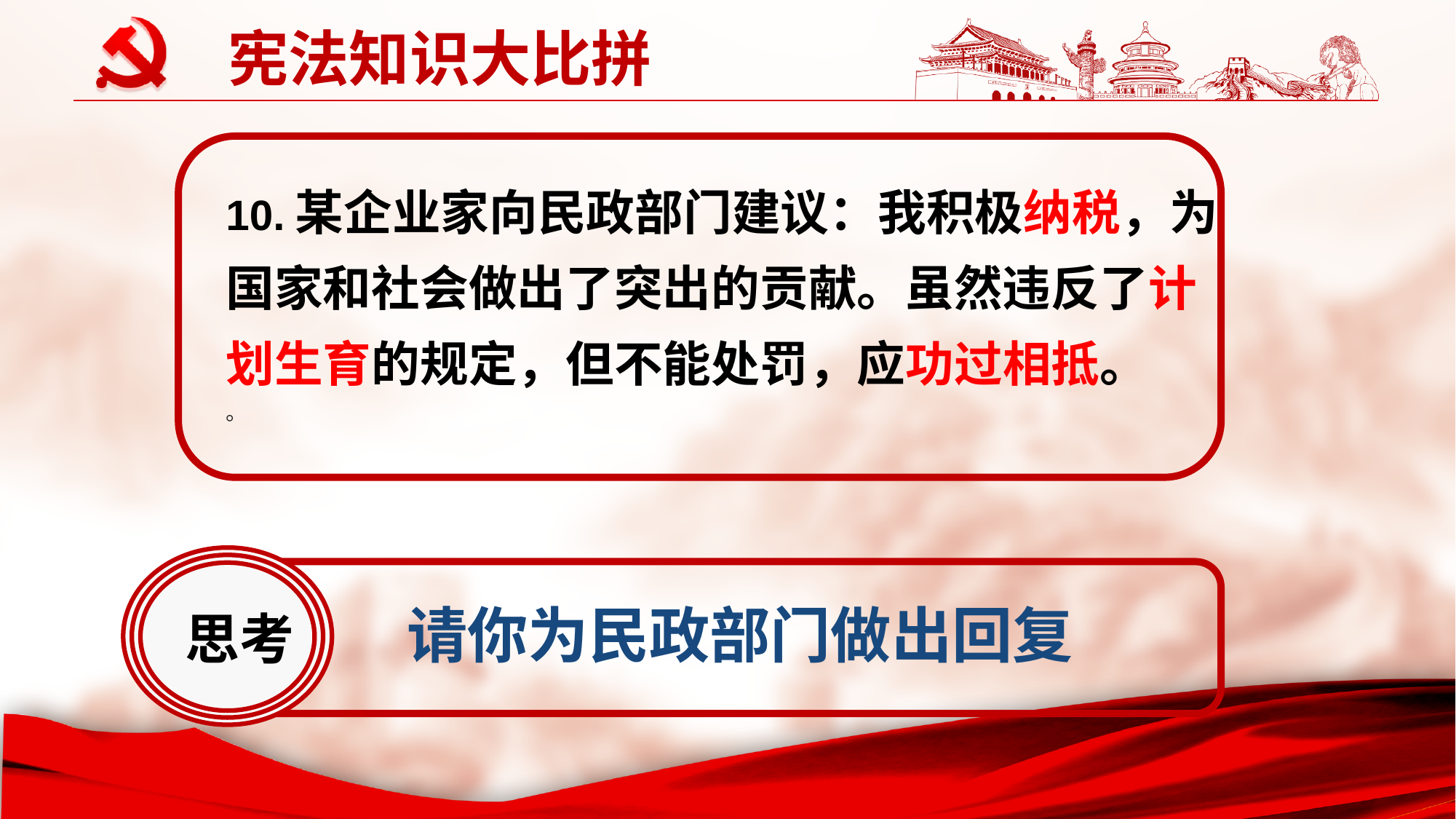

宪法知识大比拼

10.某企业家向民政部门建议：我积极纳税，为国家和社会做出了突出的贡献。虽然违反了计划生育的规定，但不能处罚，应功过相抵。
。

请你为民政部门做出回复
     思考